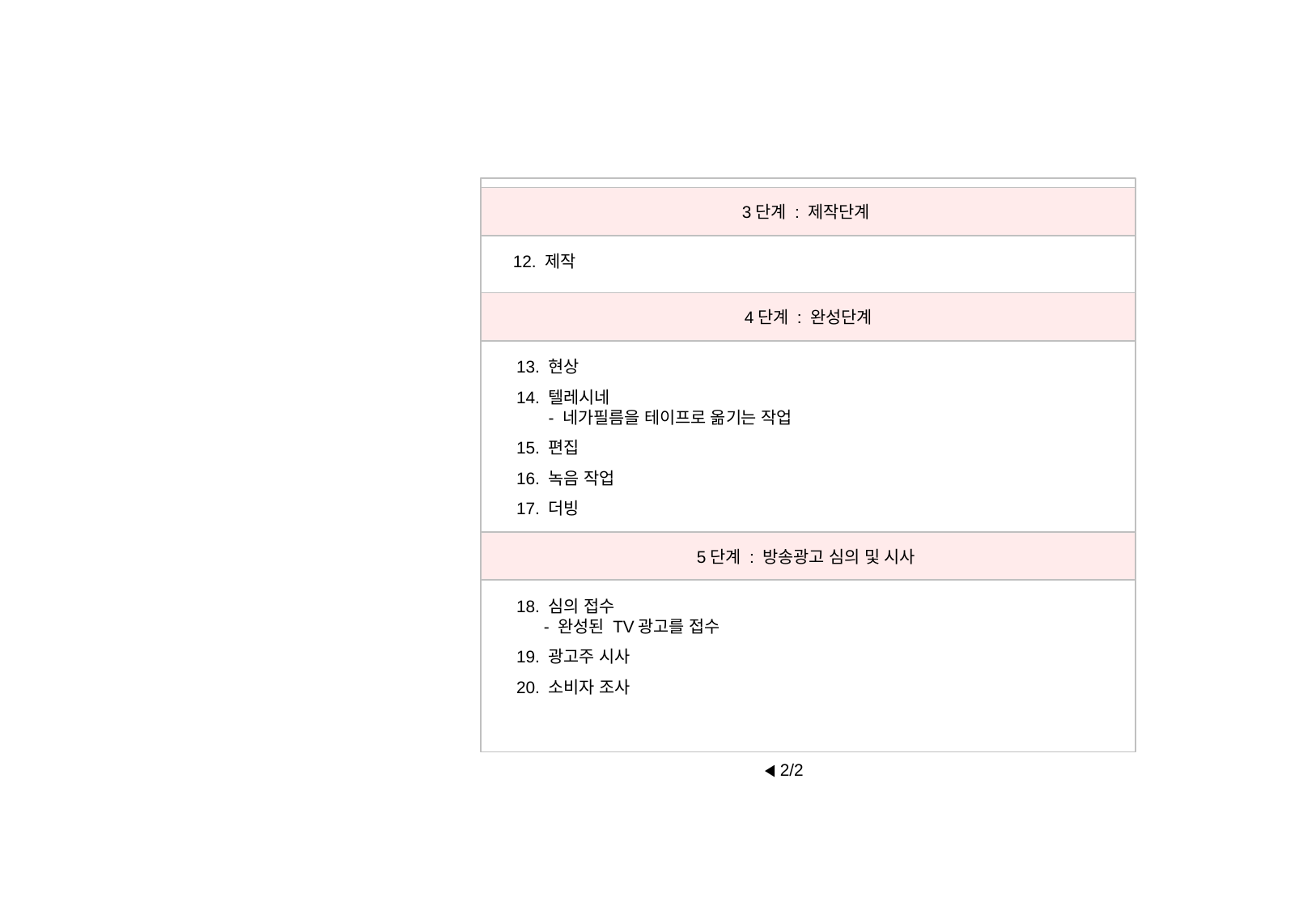

3단계 : 제작단계
12. 제작
4단계 : 완성단계
13. 현상
14. 텔레시네
      - 네가필름을 테이프로 옮기는 작업
15. 편집
16. 녹음 작업
17. 더빙
5단계 : 방송광고 심의 및 시사
18. 심의 접수
     - 완성된 TV광고를 접수
19. 광고주 시사
20. 소비자 조사
◀ 2/2 ▶